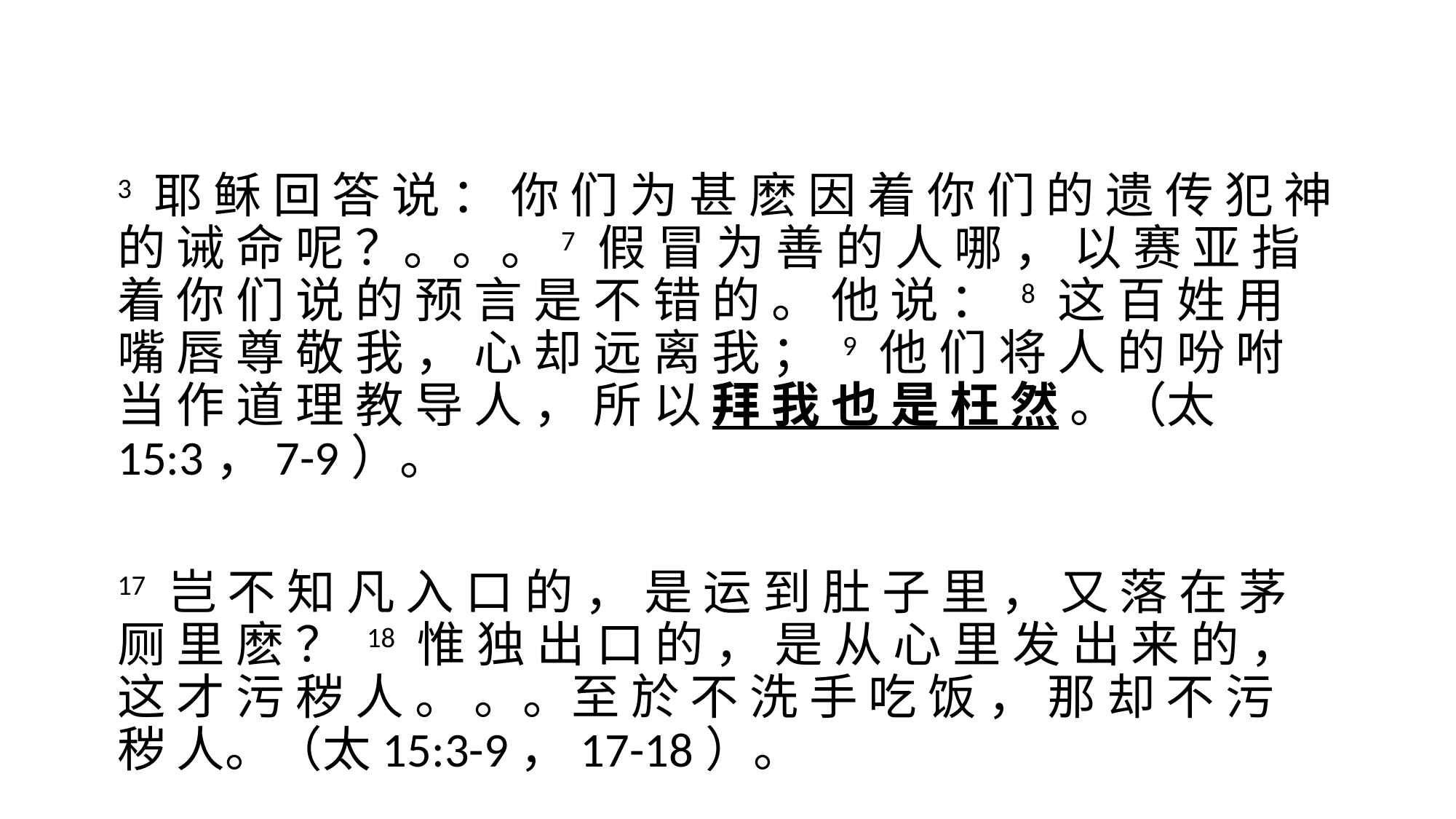

#
3 耶 稣 回 答 说 ： 你 们 为 甚 麽 因 着 你 们 的 遗 传 犯 神 的 诫 命 呢 ？。。。7 假 冒 为 善 的 人 哪 ， 以 赛 亚 指 着 你 们 说 的 预 言 是 不 错 的 。 他 说 ： 8 这 百 姓 用 嘴 唇 尊 敬 我 ， 心 却 远 离 我 ； 9 他 们 将 人 的 吩 咐 当 作 道 理 教 导 人 ， 所 以 拜 我 也 是 枉 然 。（太15:3，7-9）。

17 岂 不 知 凡 入 口 的 ， 是 运 到 肚 子 里 ， 又 落 在 茅 厕 里 麽 ？ 18 惟 独 出 口 的 ， 是 从 心 里 发 出 来 的 ， 这 才 污 秽 人 。 。。至 於 不 洗 手 吃 饭 ， 那 却 不 污 秽 人。（太15:3-9，17-18）。